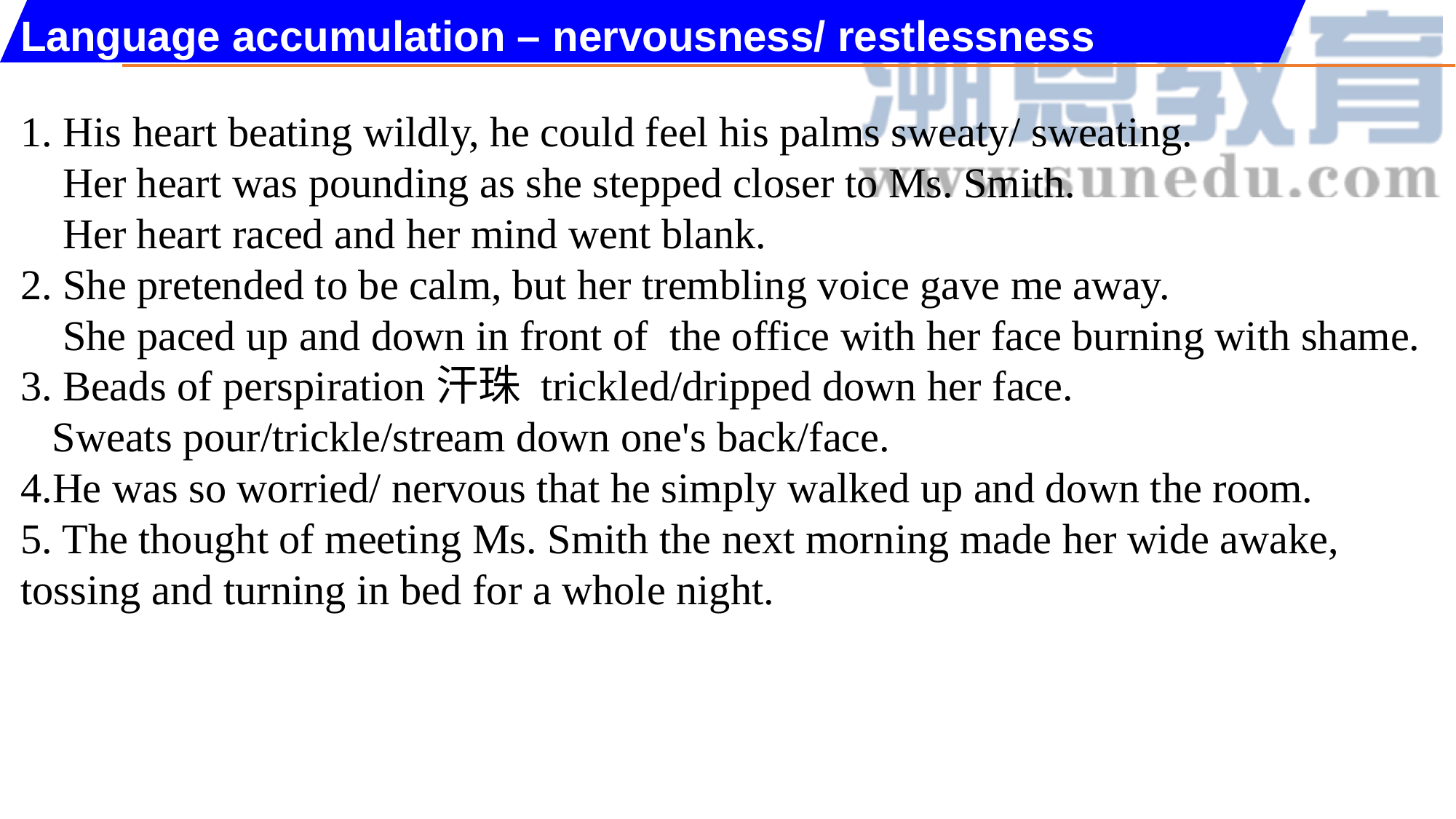

Language accumulation – nervousness/ restlessness
1. His heart beating wildly, he could feel his palms sweaty/ sweating.
    Her heart was pounding as she stepped closer to Ms. Smith.
    Her heart raced and her mind went blank.
2. She pretended to be calm, but her trembling voice gave me away.
    She paced up and down in front of  the office with her face burning with shame.
3. Beads of perspiration汗珠 trickled/dripped down her face.
   Sweats pour/trickle/stream down one's back/face.
4.He was so worried/ nervous that he simply walked up and down the room.
5. The thought of meeting Ms. Smith the next morning made her wide awake, tossing and turning in bed for a whole night.